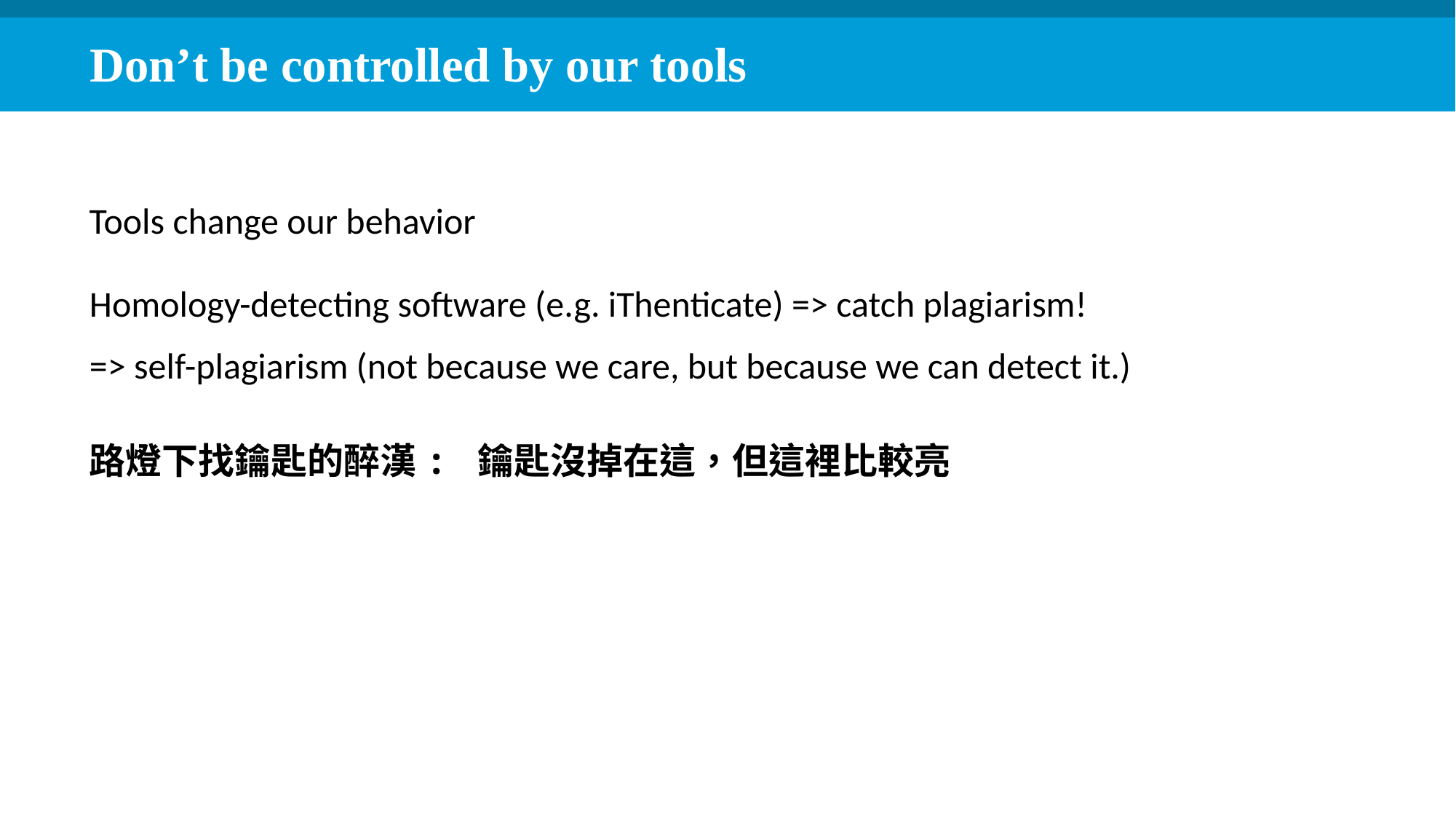

Don’t be controlled by our tools
Tools change our behavior
Homology-detecting software (e.g. iThenticate) => catch plagiarism!
=> self-plagiarism (not because we care, but because we can detect it.)
路燈下找鑰匙的醉漢: 鑰匙沒掉在這，但這裡比較亮